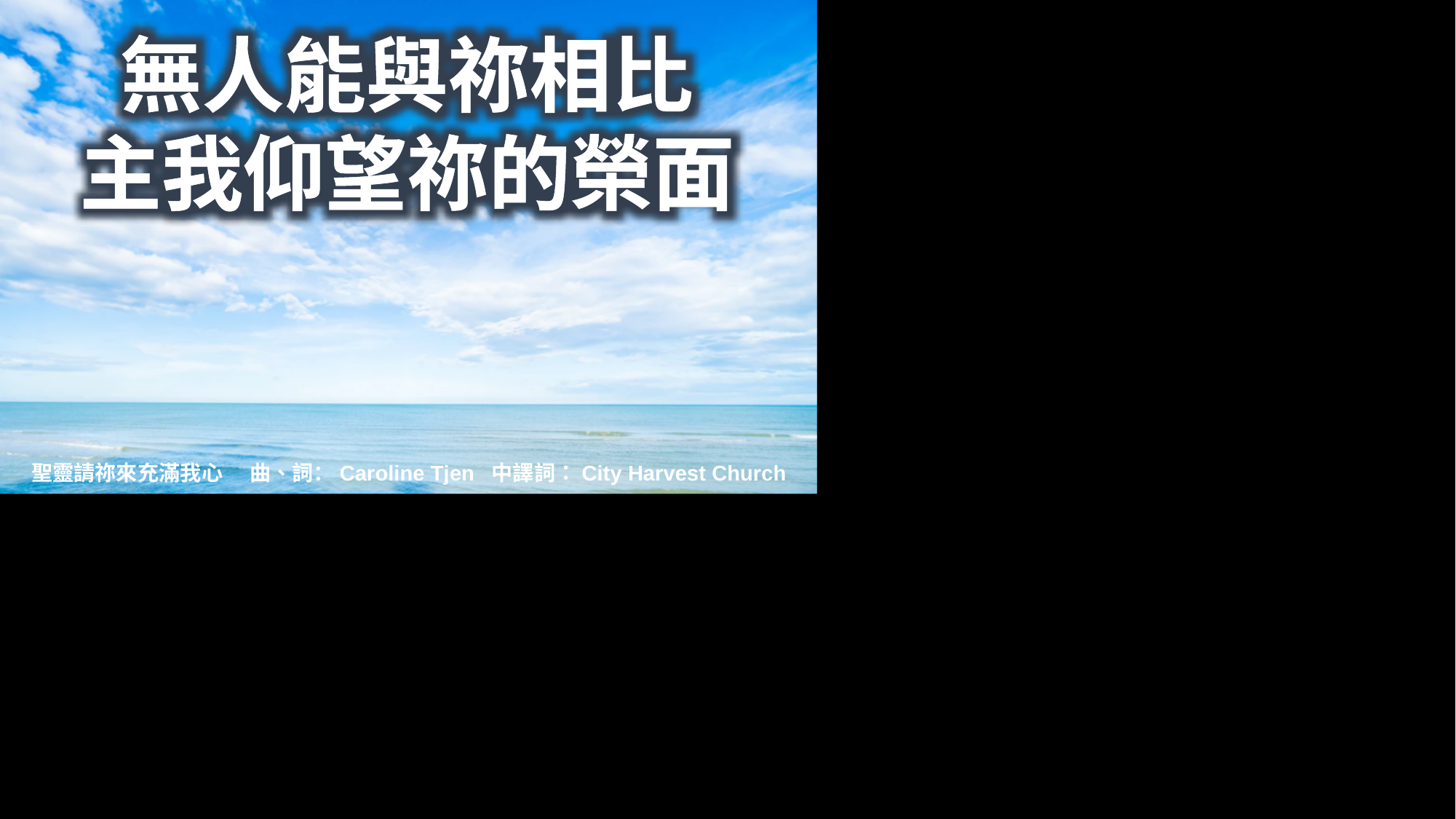

無人能與祢相比
主我仰望祢的榮面
聖靈請祢來充滿我心	曲、詞：Caroline Tjen  中譯詞：City Harvest Church